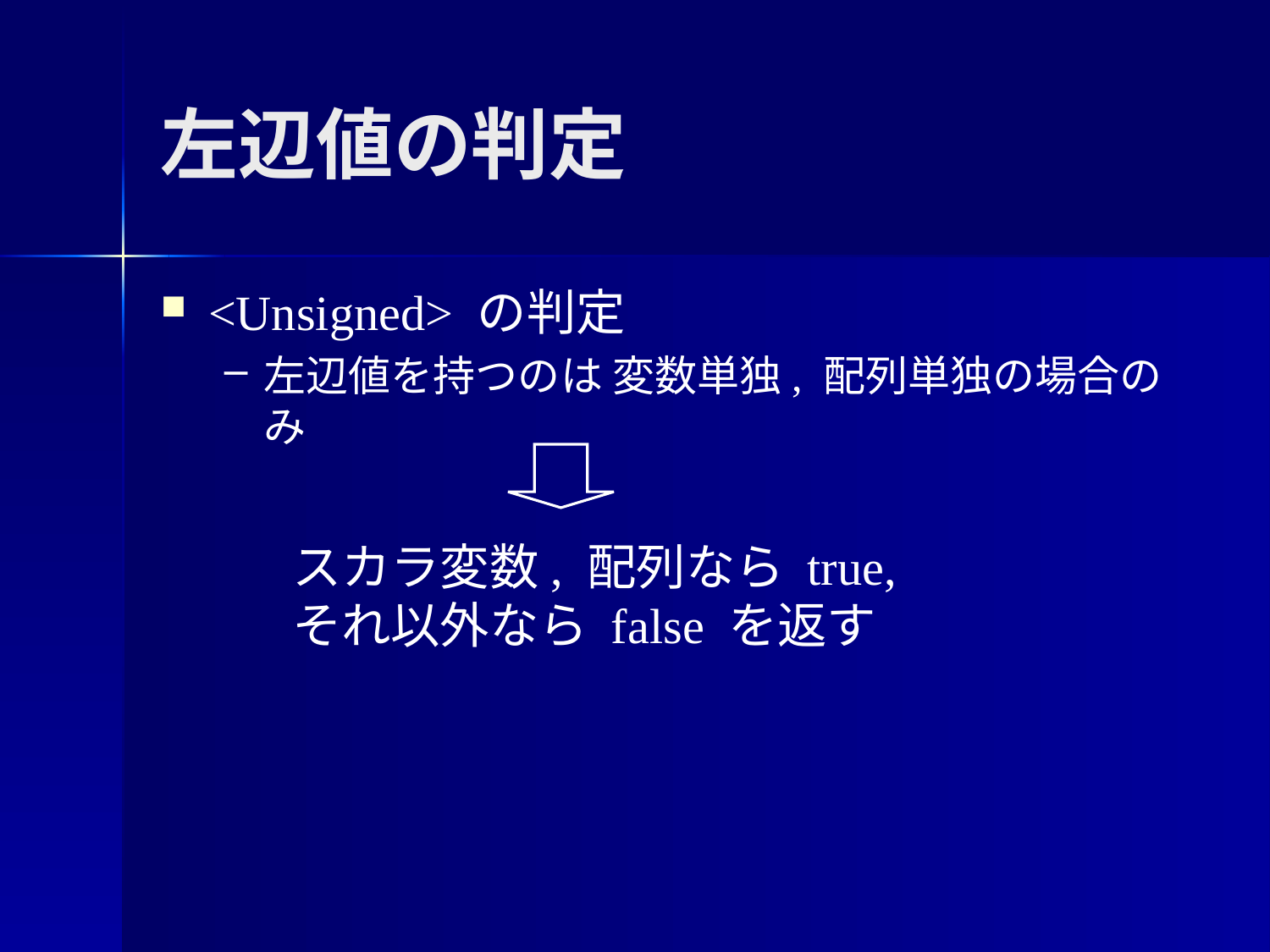

左辺値の判定
<Unsigned> の判定
左辺値を持つのは 変数単独, 配列単独の場合のみ

スカラ変数, 配列なら true,
それ以外なら false を返す